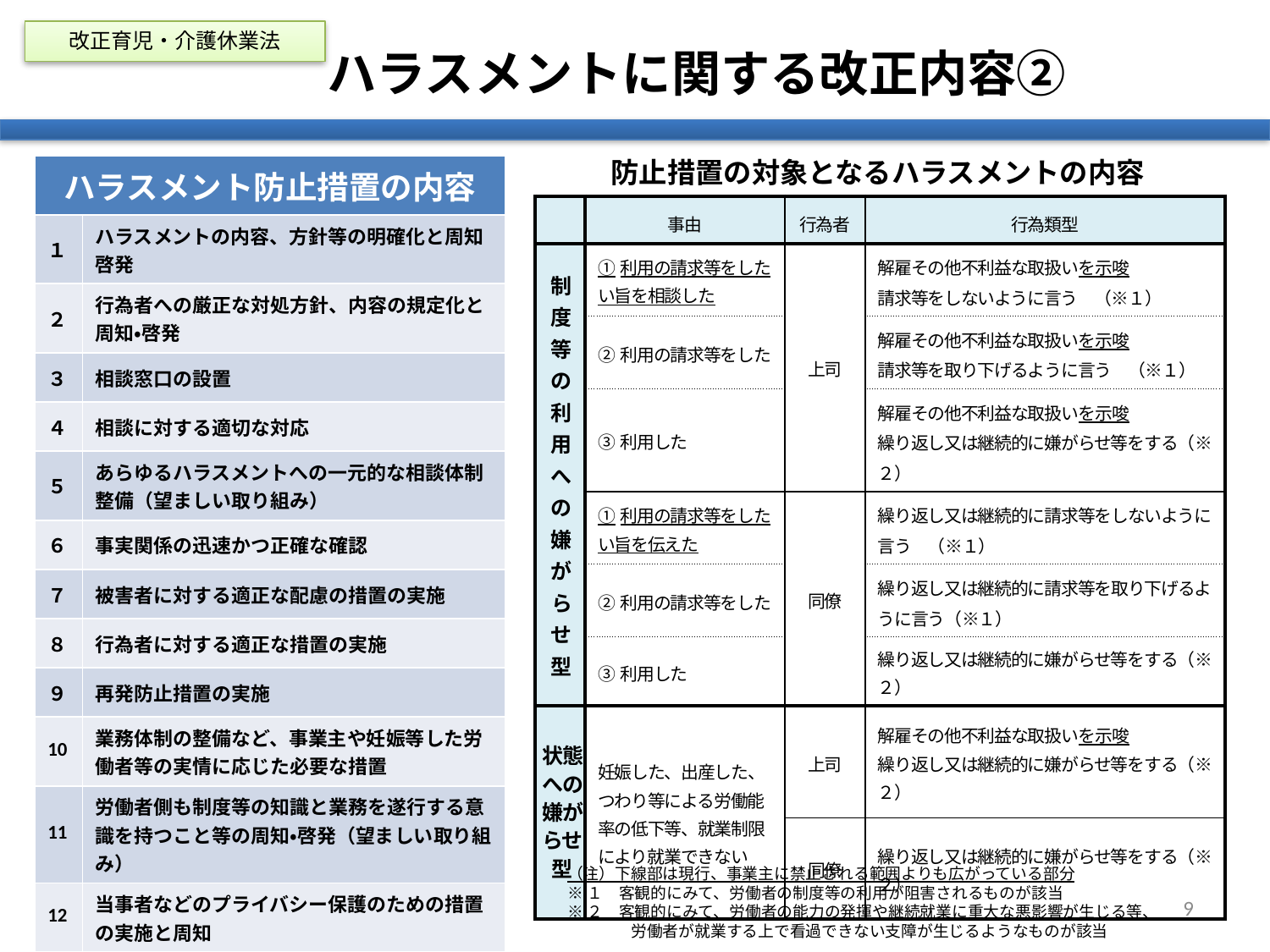

改正育児・介護休業法
ハラスメントに関する改正内容②

防止措置の対象となるハラスメントの内容
| ハラスメント防止措置の内容 |  |
| --- | --- |
| １ | ハラスメントの内容、方針等の明確化と周知啓発 |
| ２ | 行為者への厳正な対処方針、内容の規定化と周知・啓発 |
| ３ | 相談窓口の設置 |
| ４ | 相談に対する適切な対応 |
| ５ | あらゆるハラスメントへの一元的な相談体制整備（望ましい取り組み） |
| ６ | 事実関係の迅速かつ正確な確認 |
| ７ | 被害者に対する適正な配慮の措置の実施 |
| ８ | 行為者に対する適正な措置の実施 |
| ９ | 再発防止措置の実施 |
| 10 | 業務体制の整備など、事業主や妊娠等した労働者等の実情に応じた必要な措置 |
| 11 | 労働者側も制度等の知識と業務を遂行する意識を持つこと等の周知・啓発（望ましい取り組み） |
| 12 | 当事者などのプライバシー保護のための措置の実施と周知 |
| 13 | 相談、協力等を理由に不利益取扱いを行ってはならない旨の定めと周知・啓発 |
|  | 事由 | 行為者 | 行為類型 |
| --- | --- | --- | --- |
| 制度等の利用への嫌がらせ型 | ①利用の請求等をしたい旨を相談した | 上司 | 解雇その他不利益な取扱いを示唆 請求等をしないように言う　（※１） |
|  | ②利用の請求等をした |  | 解雇その他不利益な取扱いを示唆 請求等を取り下げるように言う　（※１） |
|  | ③利用した |  | 解雇その他不利益な取扱いを示唆 繰り返し又は継続的に嫌がらせ等をする（※２） |
|  | ①利用の請求等をしたい旨を伝えた | 同僚 | 繰り返し又は継続的に請求等をしないように言う　（※１） |
|  | ②利用の請求等をした |  | 繰り返し又は継続的に請求等を取り下げるように言う（※１） |
|  | ③利用した |  | 繰り返し又は継続的に嫌がらせ等をする（※２） |
| 状態への嫌がらせ型 | 妊娠した、出産した、つわり等による労働能率の低下等、就業制限により就業できない | 上司 | 解雇その他不利益な取扱いを示唆 繰り返し又は継続的に嫌がらせ等をする（※２） |
|  |  | 同僚 | 繰り返し又は継続的に嫌がらせ等をする（※２） |
（注）下線部は現行、事業主に禁止される範囲よりも広がっている部分
※１　客観的にみて、労働者の制度等の利用が阻害されるものが該当
※２　客観的にみて、労働者の能力の発揮や継続就業に重大な悪影響が生じる等、
　　　　労働者が就業する上で看過できない支障が生じるようなものが該当
9